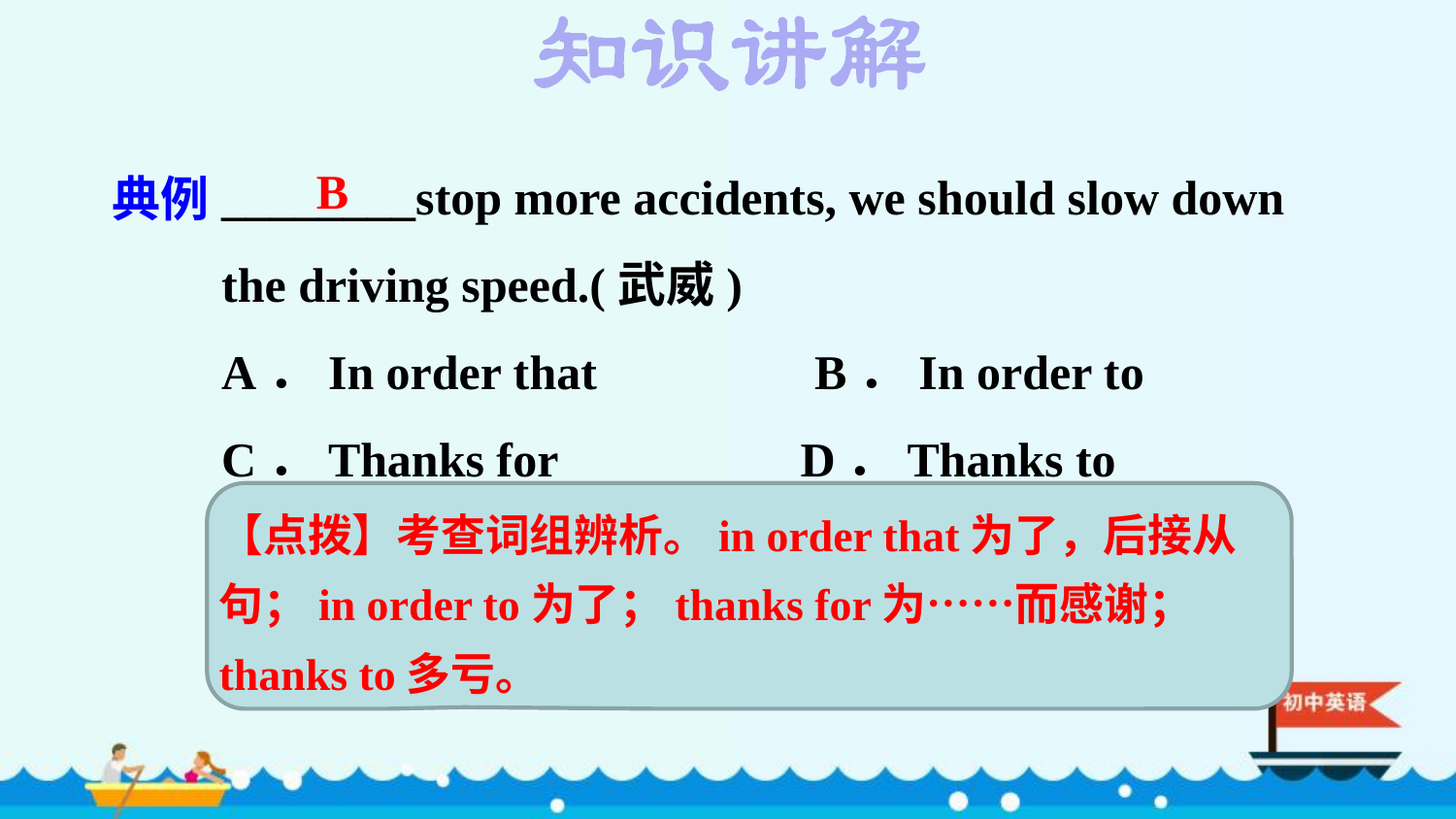

________stop more accidents, we should slow down the driving speed.(武威)
A．In order that　　　　B．In order to
C．Thanks for                    D．Thanks to
典例
B

【点拨】考查词组辨析。in order that为了，后接从句；in order to为了；thanks for为……而感谢；thanks to多亏。